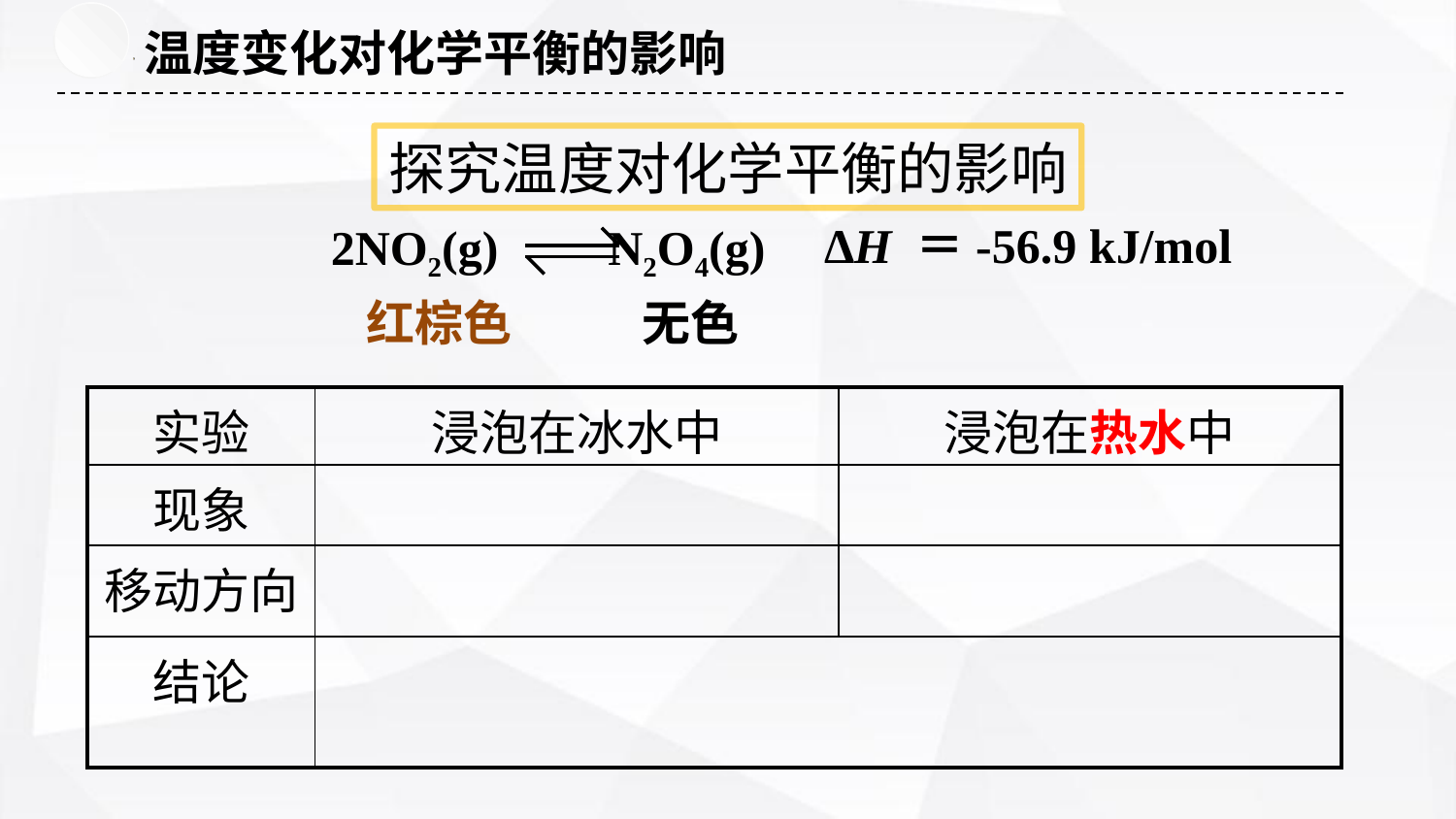

温度变化对化学平衡的影响
探究温度对化学平衡的影响
 ∆H ＝-56.9 kJ/mol
  2NO2(g)         N2O4(g)
无色
红棕色
| 实验 | 浸泡在冰水中 | 浸泡在热水中 |
| --- | --- | --- |
| 现象 |  |  |
| 移动方向 |  |  |
| 结论 |  |  |